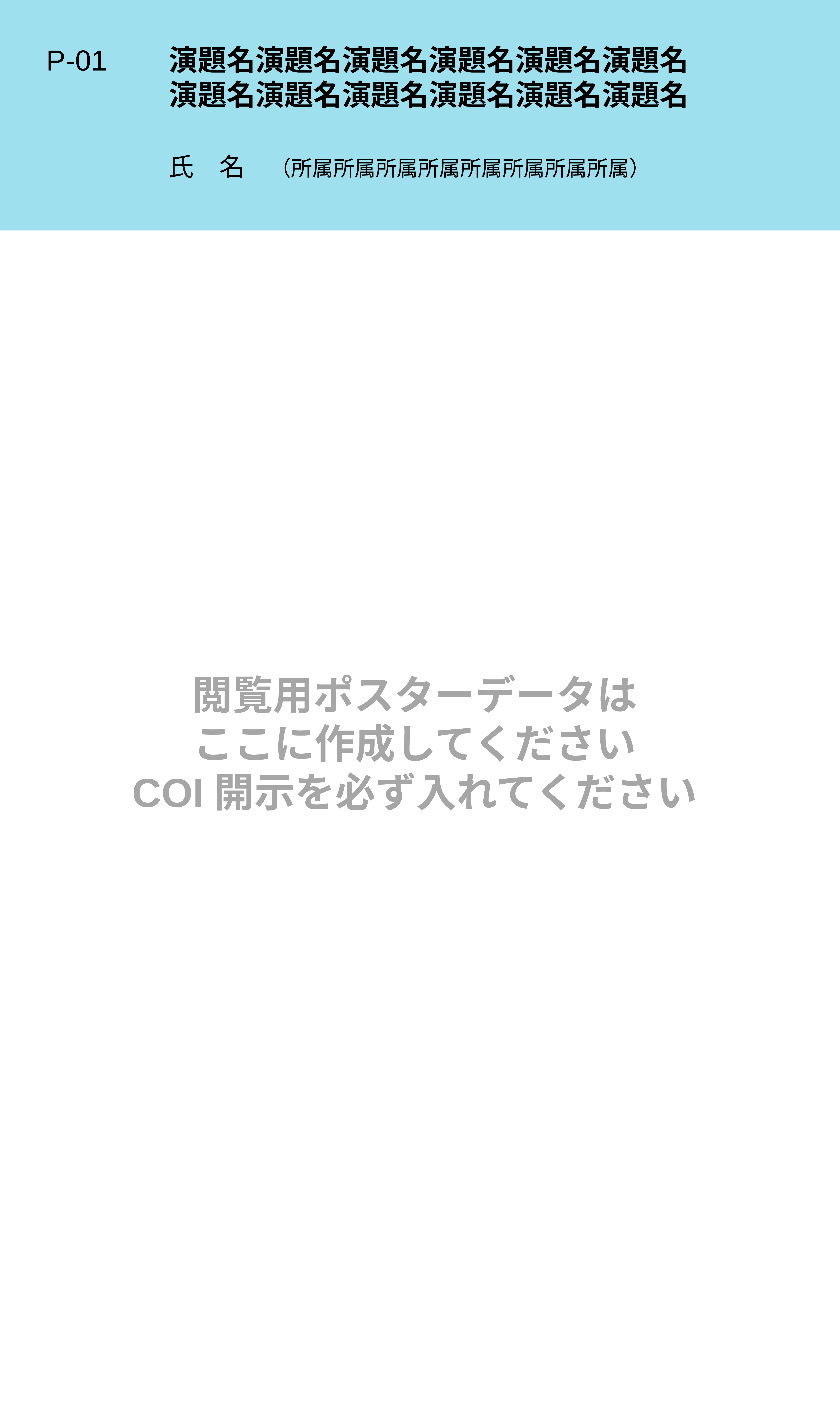

P-01
演題名演題名演題名演題名演題名演題名
演題名演題名演題名演題名演題名演題名
氏　名　（所属所属所属所属所属所属所属所属）
閲覧用ポスターデータは
ここに作成してください
COI開示を必ず入れてください